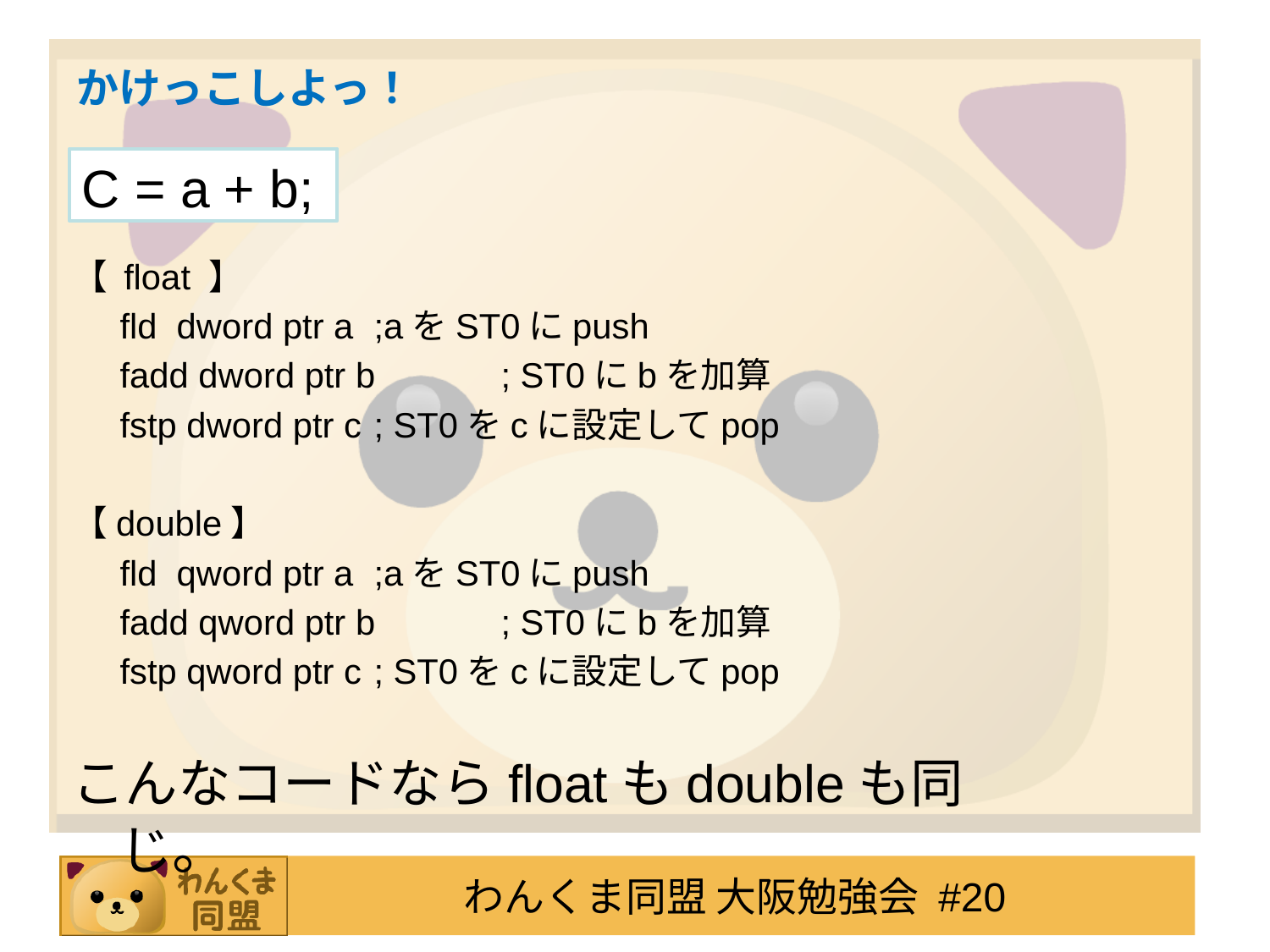

# かけっこしよっ！
C = a + b;
【 float 】
	fld  dword ptr a	;aをST0にpush
	fadd dword ptr b	; ST0にbを加算
	fstp dword ptr c	; ST0をcに設定してpop

【double】
	fld  qword ptr a	;aをST0にpush
	fadd qword ptr b	; ST0にbを加算
	fstp qword ptr c	; ST0をcに設定してpop
こんなコードならfloatもdoubleも同じ。